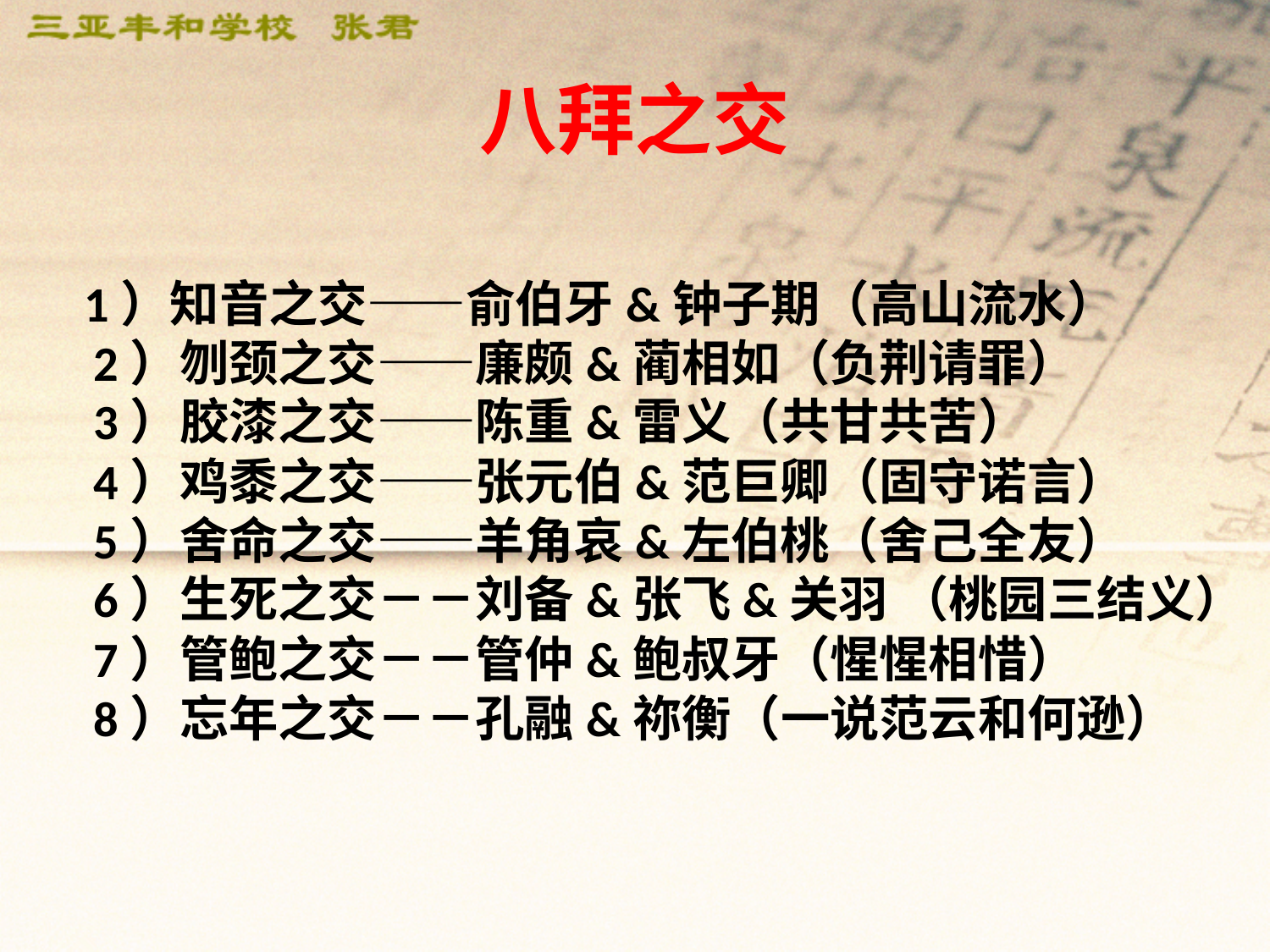

# 八拜之交
         1）知音之交——俞伯牙&钟子期（高山流水）
　　2）刎颈之交——廉颇&蔺相如（负荆请罪）
　　3）胶漆之交——陈重&雷义（共甘共苦）
　　4）鸡黍之交——张元伯&范巨卿（固守诺言）
　　5）舍命之交——羊角哀&左伯桃（舍己全友）
　　6）生死之交－－刘备&张飞&关羽 （桃园三结义）
　　7）管鲍之交－－管仲&鲍叔牙（惺惺相惜）
　　8）忘年之交－－孔融&祢衡（一说范云和何逊）